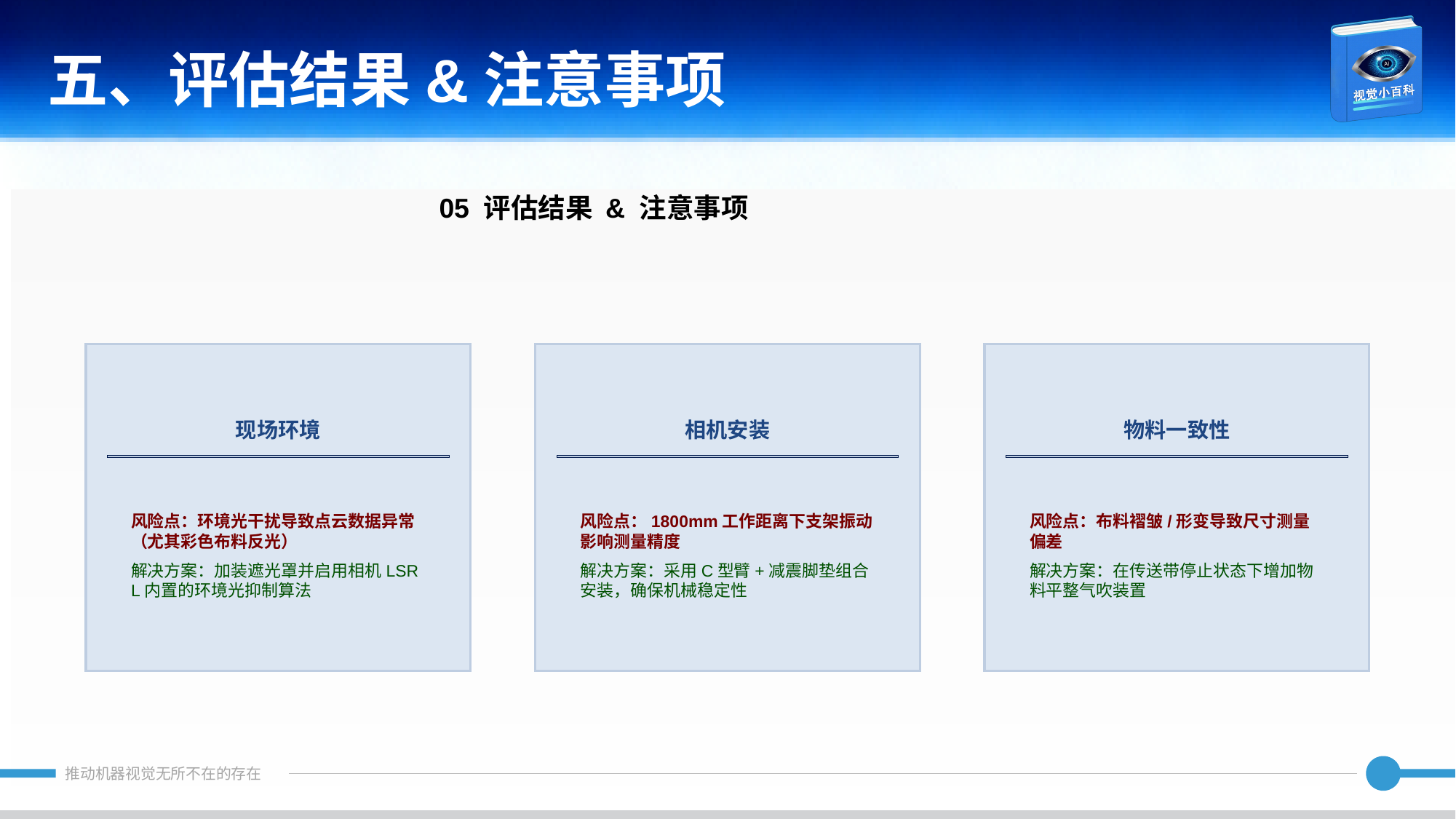

五、评估结果&注意事项

05 评估结果 & 注意事项

现场环境

相机安装

物料一致性

风险点：环境光干扰导致点云数据异常（尤其彩色布料反光）
解决方案：加装遮光罩并启用相机LSR L内置的环境光抑制算法

风险点：1800mm工作距离下支架振动影响测量精度
解决方案：采用C型臂+减震脚垫组合安装，确保机械稳定性

风险点：布料褶皱/形变导致尺寸测量偏差
解决方案：在传送带停止状态下增加物料平整气吹装置
9